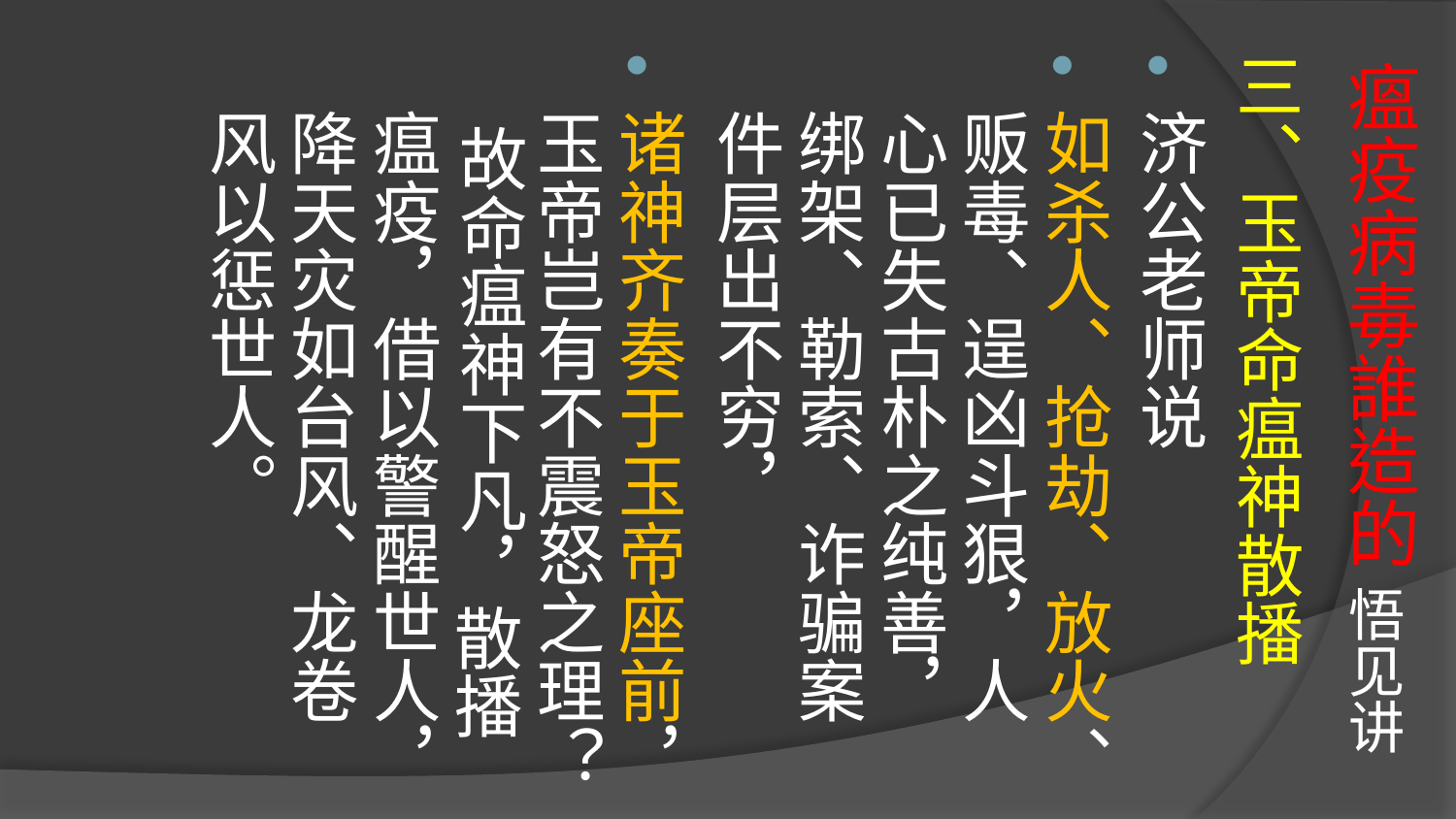

# 瘟疫病毒誰造的 悟见讲
三、玉帝命瘟神散播
济公老师说
如杀人、抢劫、放火、贩毒、逞凶斗狠，人心已失古朴之纯善，绑架、勒索、诈骗案件层出不穷，
诸神齐奏于玉帝座前，玉帝岂有不震怒之理？ 故命瘟神下凡，散播瘟疫，借以警醒世人，降天灾如台风、龙卷风以惩世人。